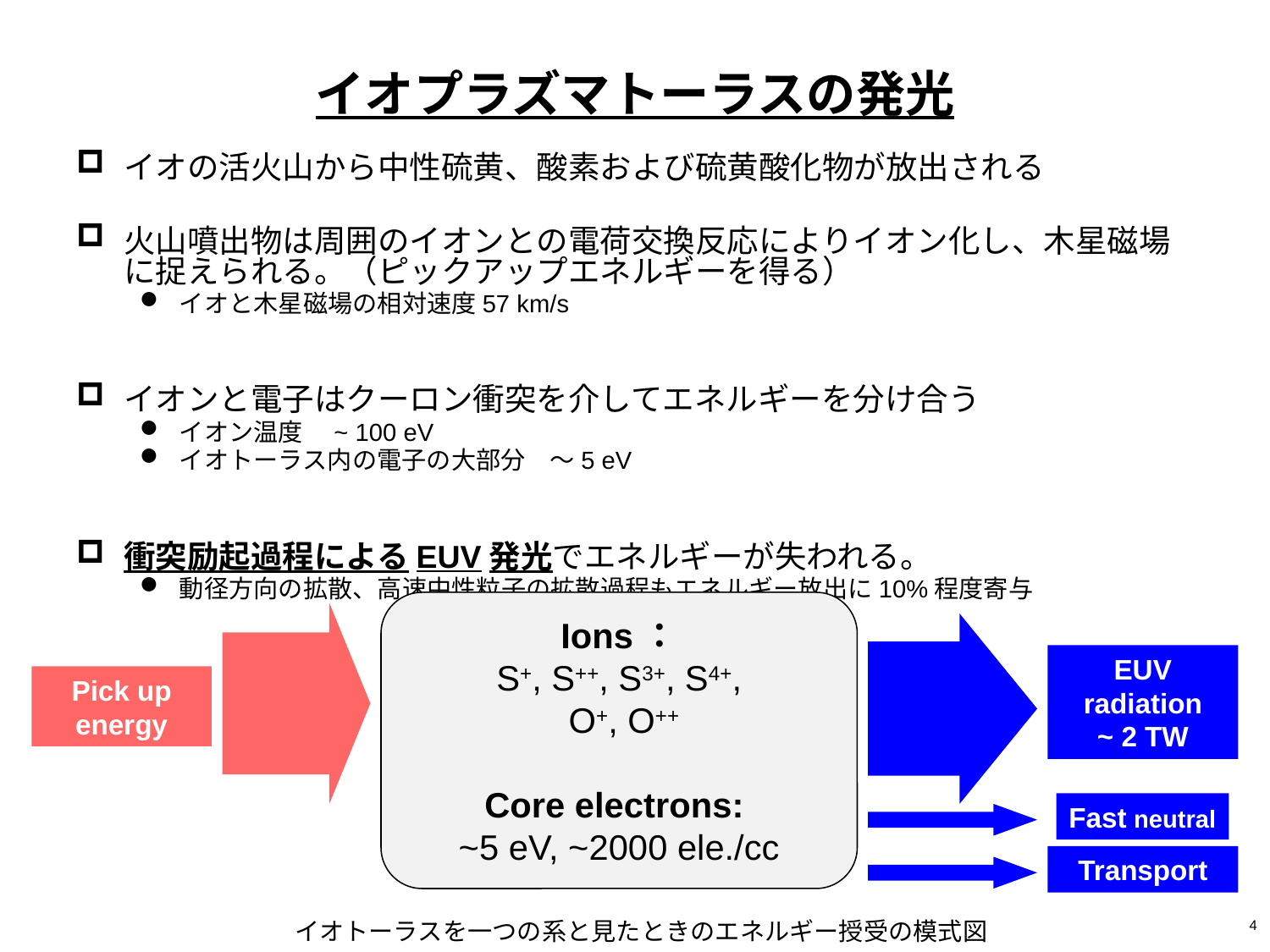

イオプラズマトーラスの発光
イオの活火山から中性硫黄、酸素および硫黄酸化物が放出される

火山噴出物は周囲のイオンとの電荷交換反応によりイオン化し、木星磁場に捉えられる。（ピックアップエネルギーを得る）
イオと木星磁場の相対速度57 km/s

イオンと電子はクーロン衝突を介してエネルギーを分け合う
イオン温度　~ 100 eV
イオトーラス内の電子の大部分　～5 eV

衝突励起過程によるEUV発光でエネルギーが失われる。
動径方向の拡散、高速中性粒子の拡散過程もエネルギー放出に10%程度寄与

Ions：
S+, S++, S3+, S4+,
 O+, O++

Core electrons:
~5 eV, ~2000 ele./cc

EUV radiation
~ 2 TW
Pick up energy
Fast neutral

Transport

イオトーラスを一つの系と見たときのエネルギー授受の模式図
4